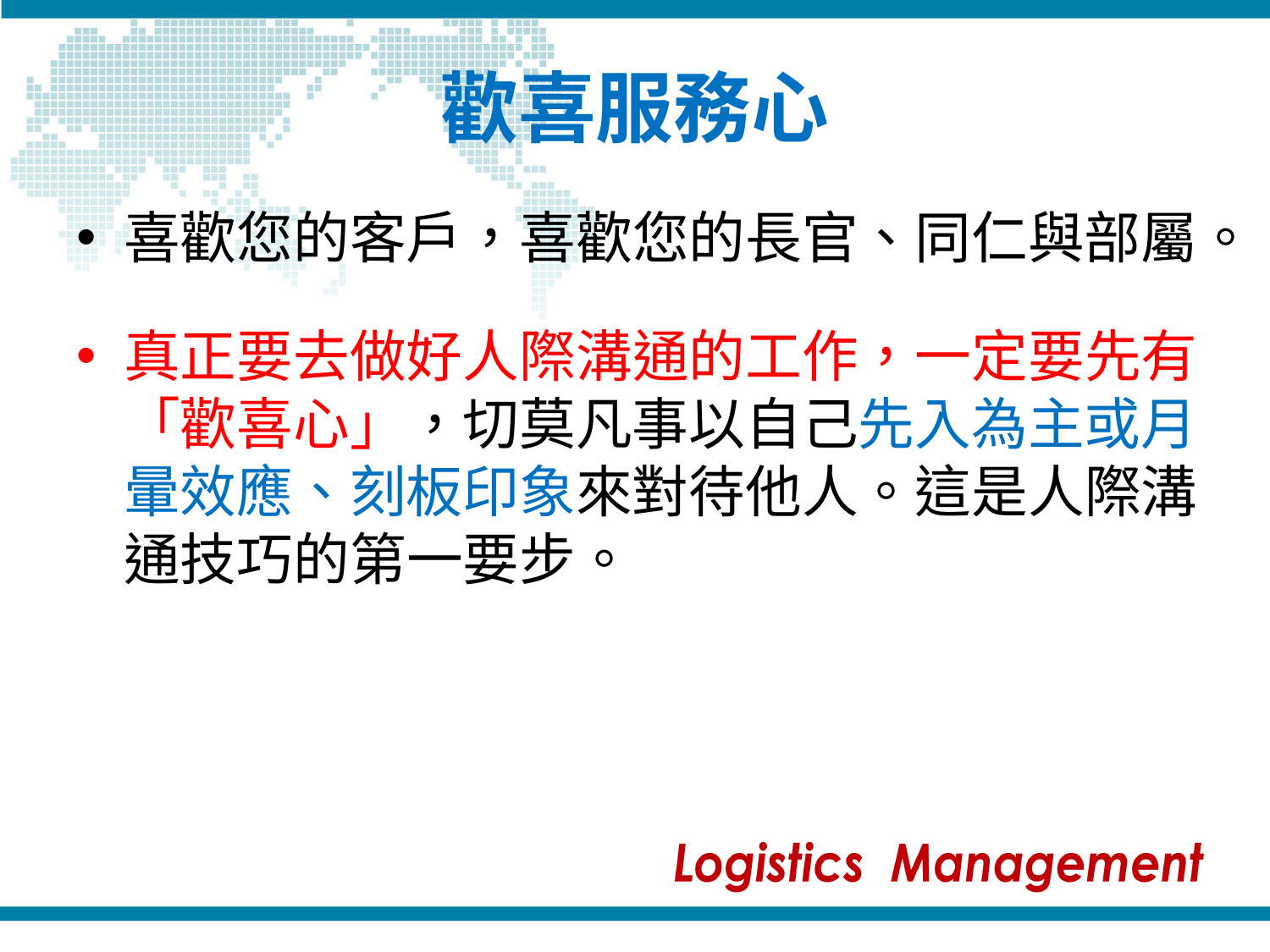

# 歡喜服務心
喜歡您的客戶，喜歡您的長官、同仁與部屬。

真正要去做好人際溝通的工作，一定要先有「歡喜心」，切莫凡事以自己先入為主或月暈效應、刻板印象來對待他人。這是人際溝通技巧的第一要步。